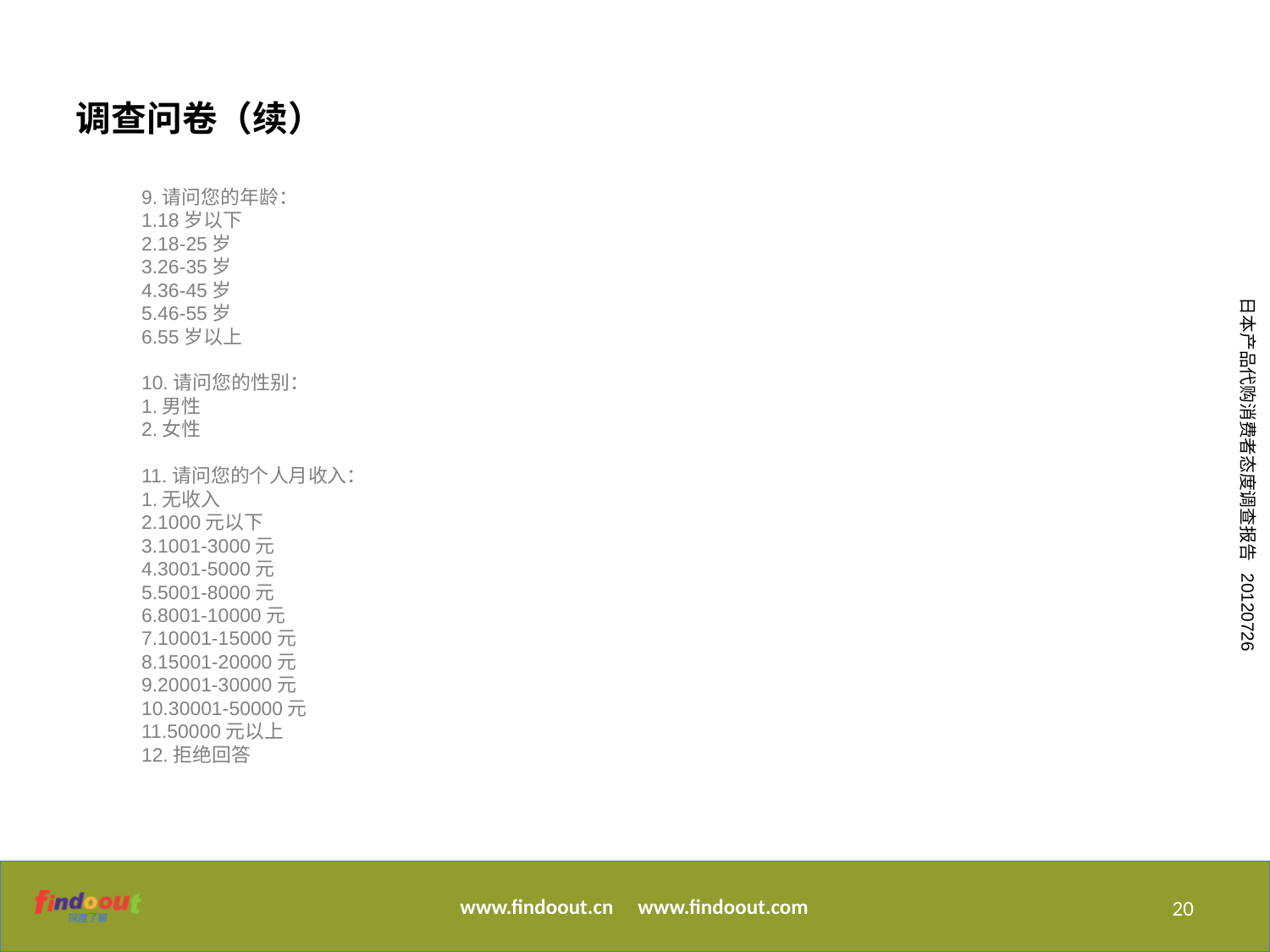

调查问卷（续）
9.请问您的年龄：
1.18岁以下
2.18-25岁
3.26-35岁
4.36-45岁
5.46-55岁
6.55岁以上

10.请问您的性别：
1.男性
2.女性

11.请问您的个人月收入：
1.无收入
2.1000元以下
3.1001-3000元
4.3001-5000元
5.5001-8000元
6.8001-10000元
7.10001-15000元
8.15001-20000元
9.20001-30000元
10.30001-50000元
11.50000元以上
12.拒绝回答
20